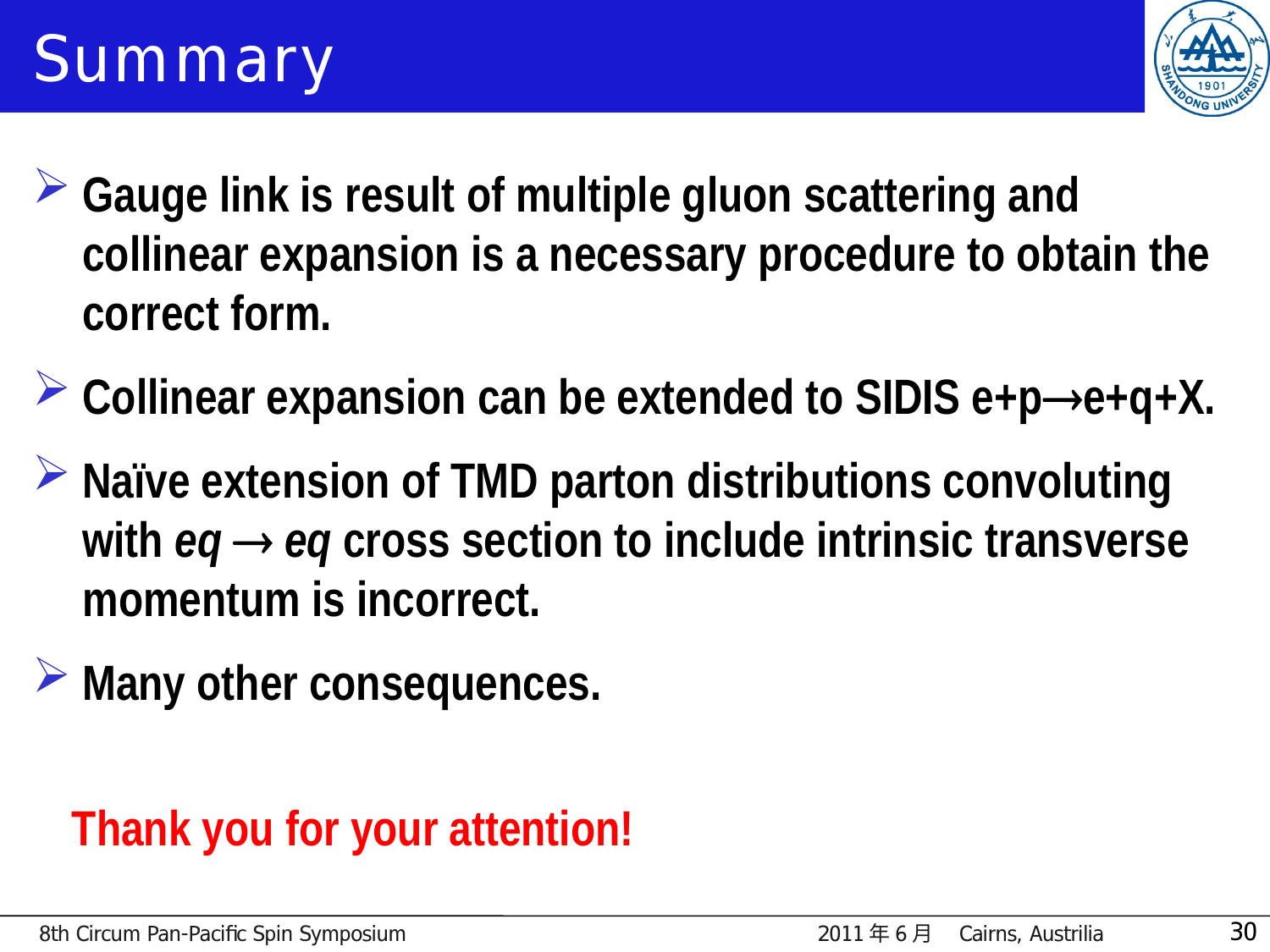

# Summary
Gauge link is result of multiple gluon scattering and collinear expansion is a necessary procedure to obtain the correct form.
Collinear expansion can be extended to SIDIS e+p→e+q+X.
Naïve extension of TMD parton distributions convoluting with eq → eq cross section to include intrinsic transverse momentum is incorrect.
Many other consequences.
Thank you for your attention!
2011年6月　Cairns, Austrilia
30
8th Circum Pan-Pacific Spin Symposium